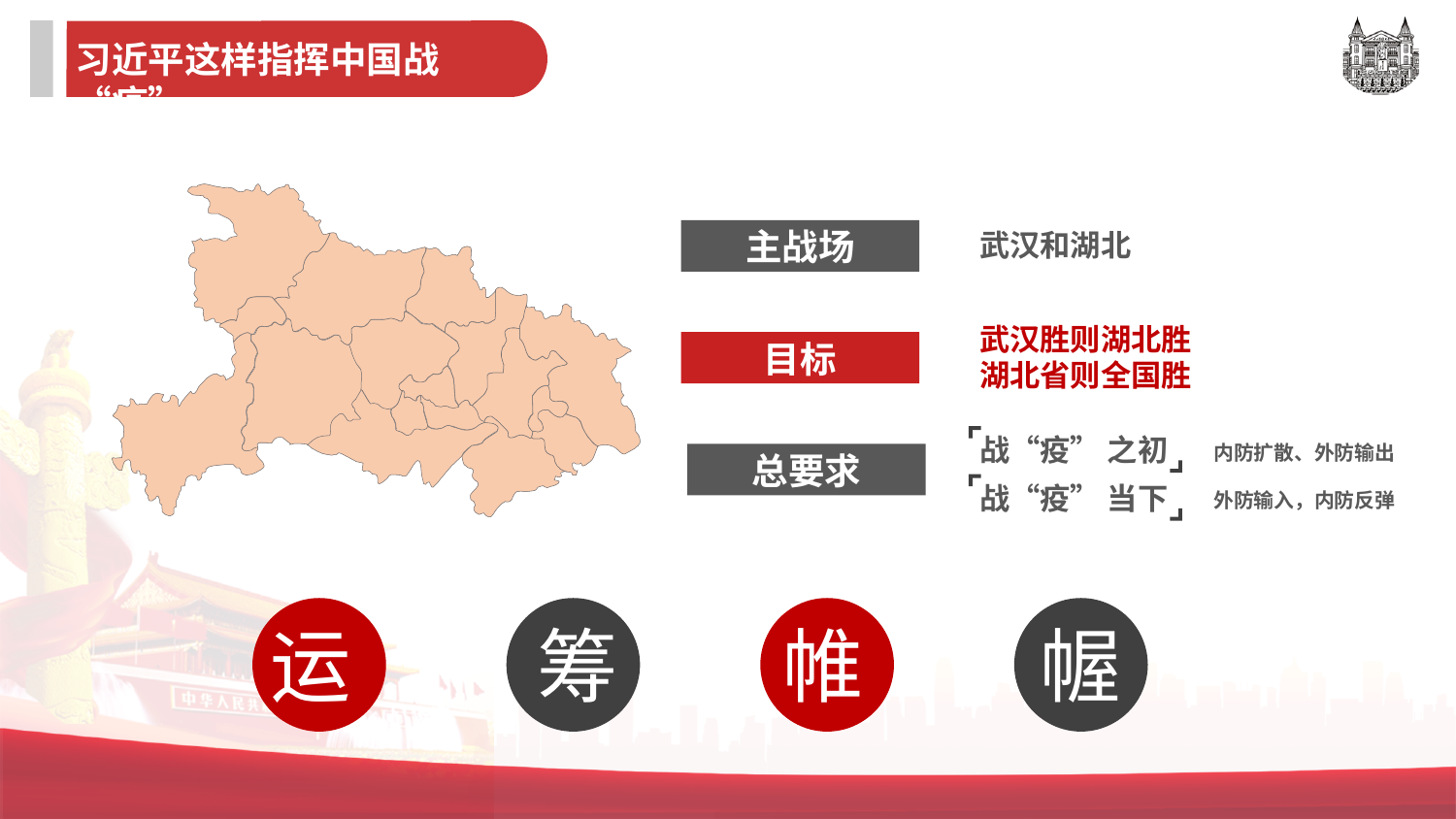

习近平这样指挥中国战“疫”

主战场

武汉和湖北
武汉胜则湖北胜
湖北省则全国胜
目标

战“疫” 之初

内防扩散、外防输出

总要求

战“疫” 当下

外防输入，内防反弹

运

筹

帷

幄